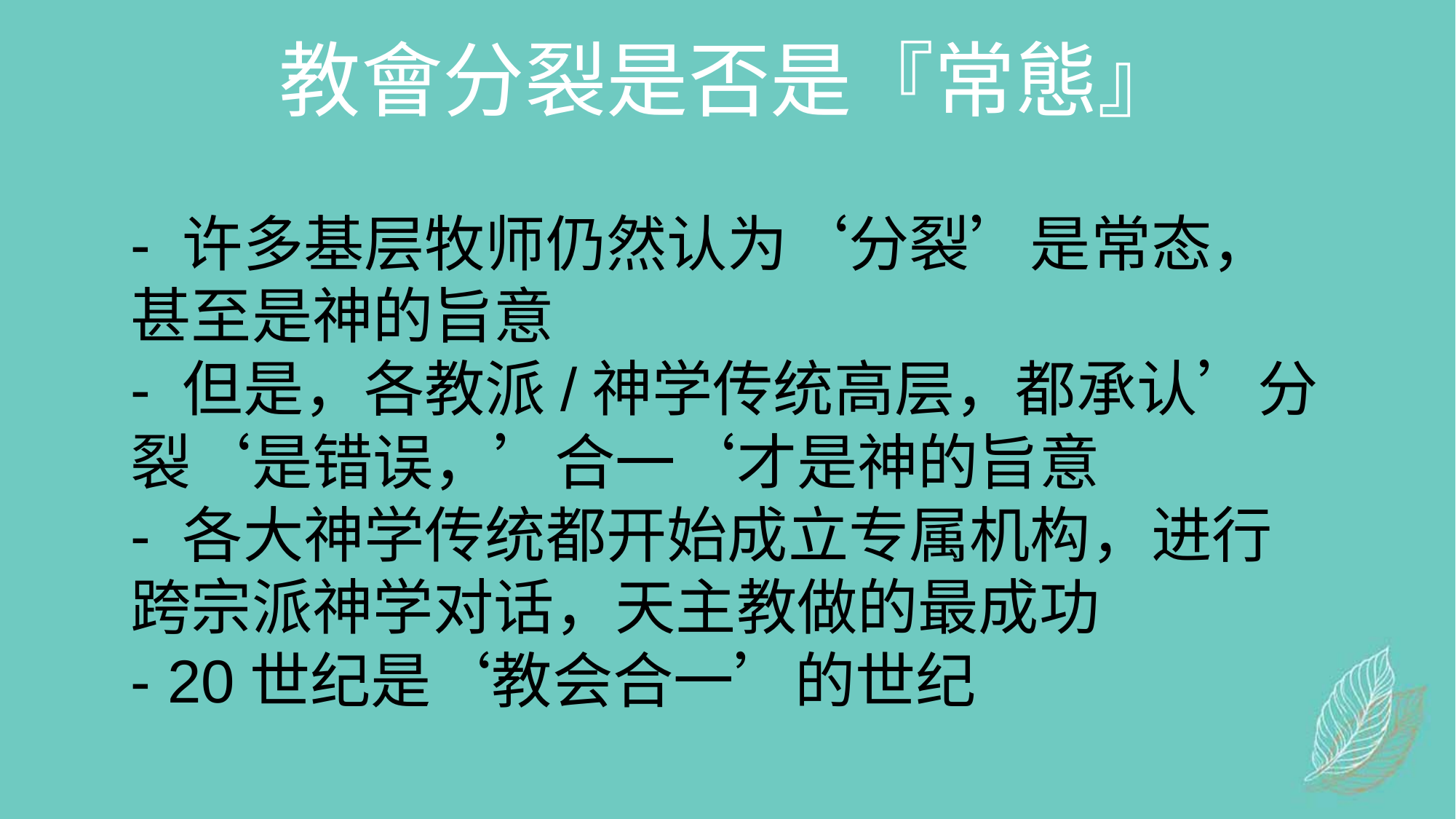

教會分裂是否是『常態』
- 许多基层牧师仍然认为‘分裂’是常态，甚至是神的旨意
- 但是，各教派/神学传统高层，都承认’分裂‘是错误，’合一‘才是神的旨意
- 各大神学传统都开始成立专属机构，进行跨宗派神学对话，天主教做的最成功
- 20世纪是‘教会合一’的世纪